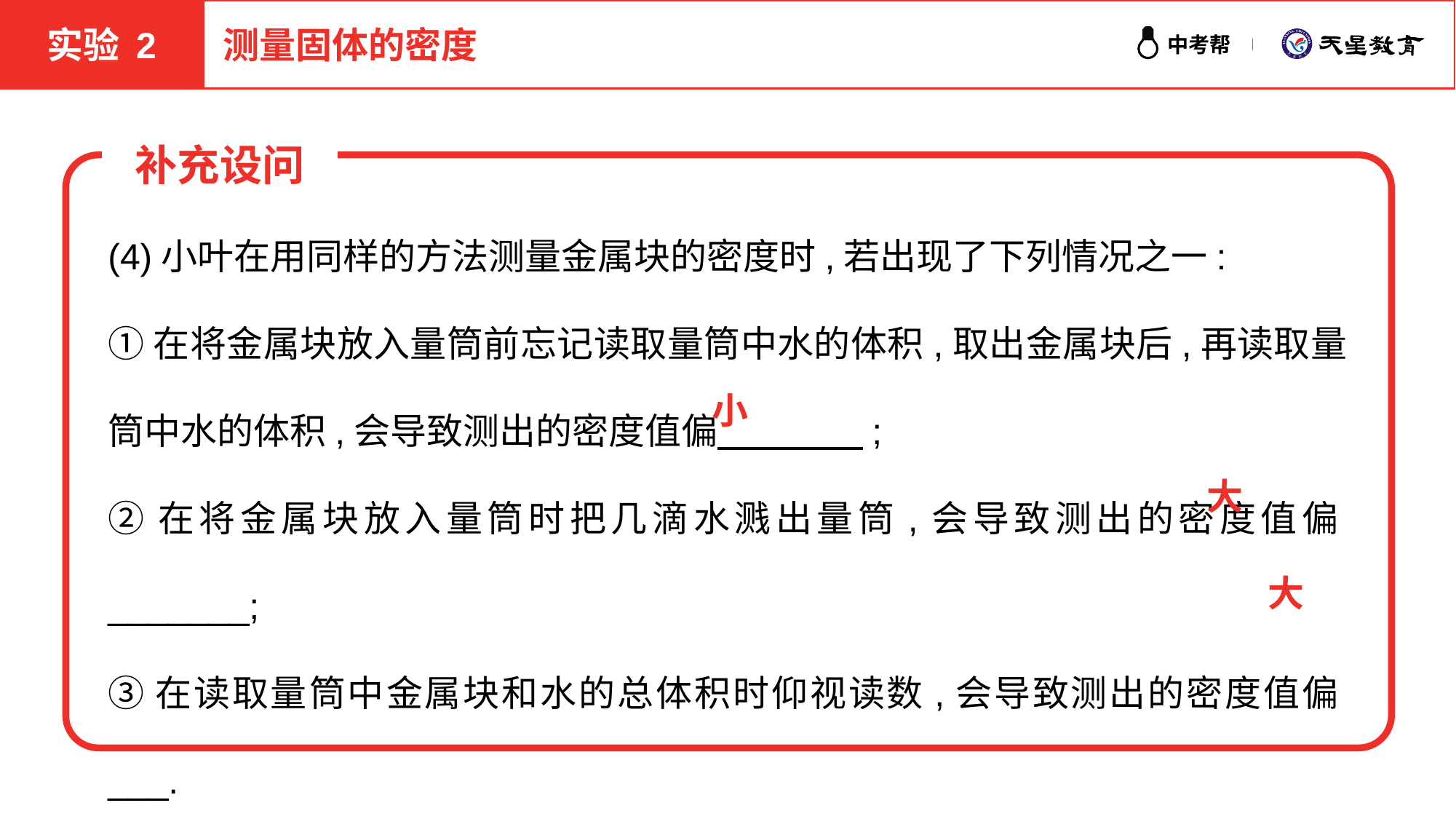

实验 2
测量固体的密度
补充设问

(4)小叶在用同样的方法测量金属块的密度时,若出现了下列情况之一:
①在将金属块放入量筒前忘记读取量筒中水的体积,取出金属块后,再读取量筒中水的体积,会导致测出的密度值偏　　　　;
②在将金属块放入量筒时把几滴水溅出量筒,会导致测出的密度值偏_______;
③在读取量筒中金属块和水的总体积时仰视读数,会导致测出的密度值偏___.
小
大
大